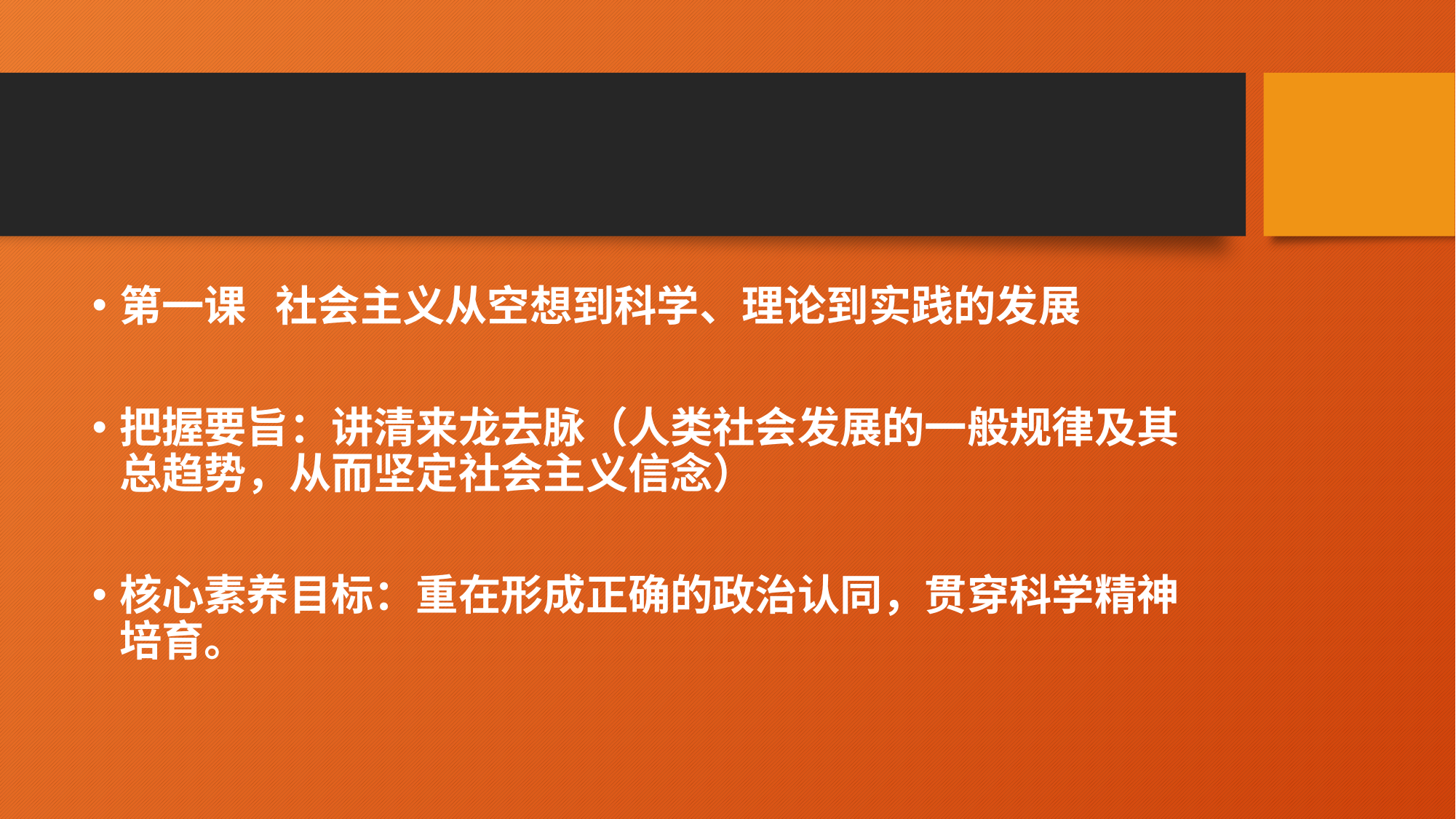

#
第一课   社会主义从空想到科学、理论到实践的发展

把握要旨：讲清来龙去脉（人类社会发展的一般规律及其总趋势，从而坚定社会主义信念）

核心素养目标：重在形成正确的政治认同，贯穿科学精神培育。